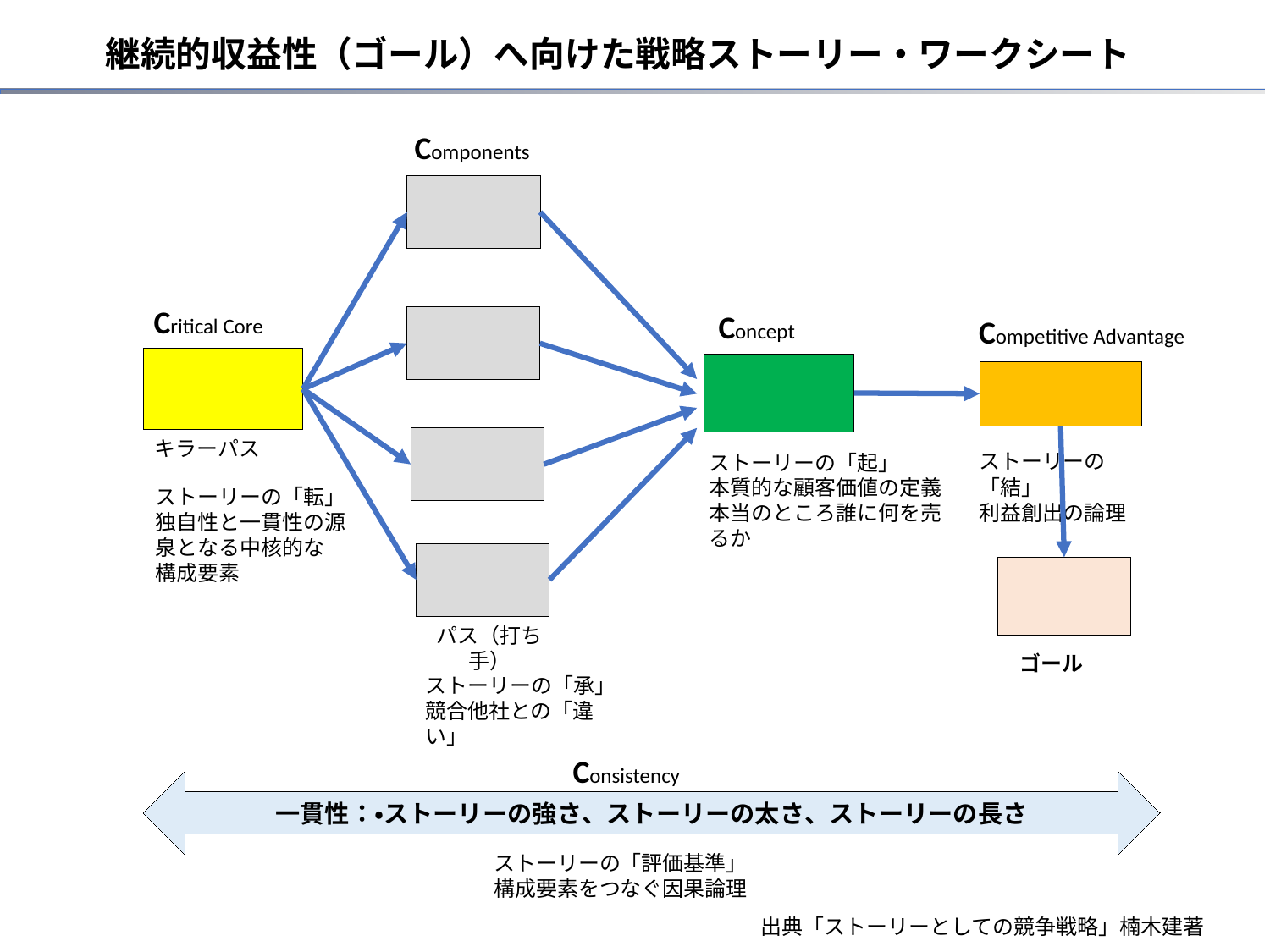

継続的収益性（ゴール）へ向けた戦略ストーリー・ワークシート

Components

Critical Core
Concept
Competitive Advantage

キラーパス
ストーリーの「結」
利益創出の論理
ストーリーの「起」
本質的な顧客価値の定義
本当のところ誰に何を売るか
ストーリーの「転」
独自性と一貫性の源泉となる中核的な
構成要素

パス（打ち手）
ゴール
ストーリーの「承」
競合他社との「違い」
Consistency
一貫性：・ストーリーの強さ、ストーリーの太さ、ストーリーの長さ
ストーリーの「評価基準」
構成要素をつなぐ因果論理
出典「ストーリーとしての競争戦略」楠木建著